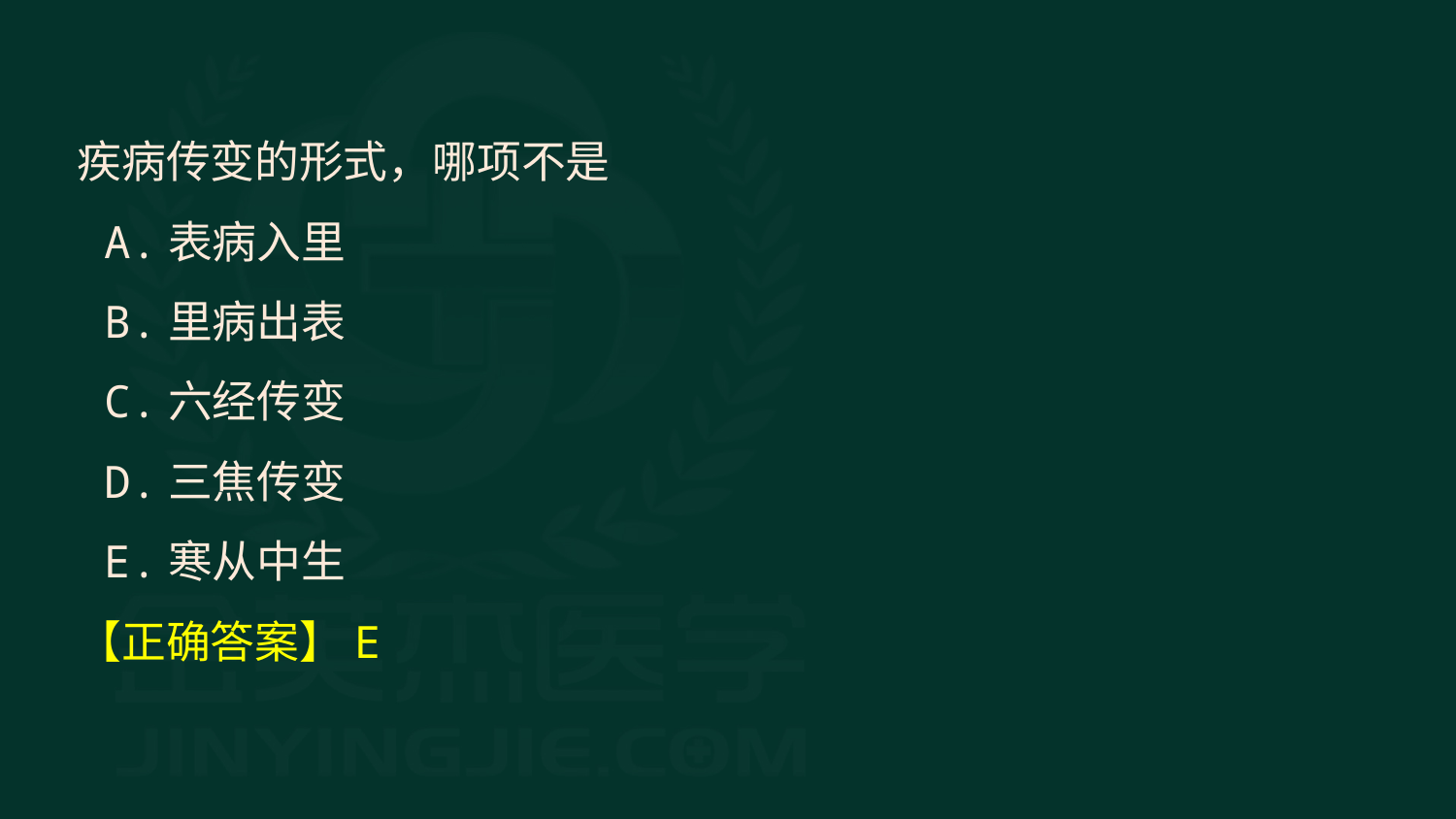

疾病传变的形式，哪项不是
 A.表病入里
 B.里病出表
 C.六经传变
 D.三焦传变
 E.寒从中生
【正确答案】E